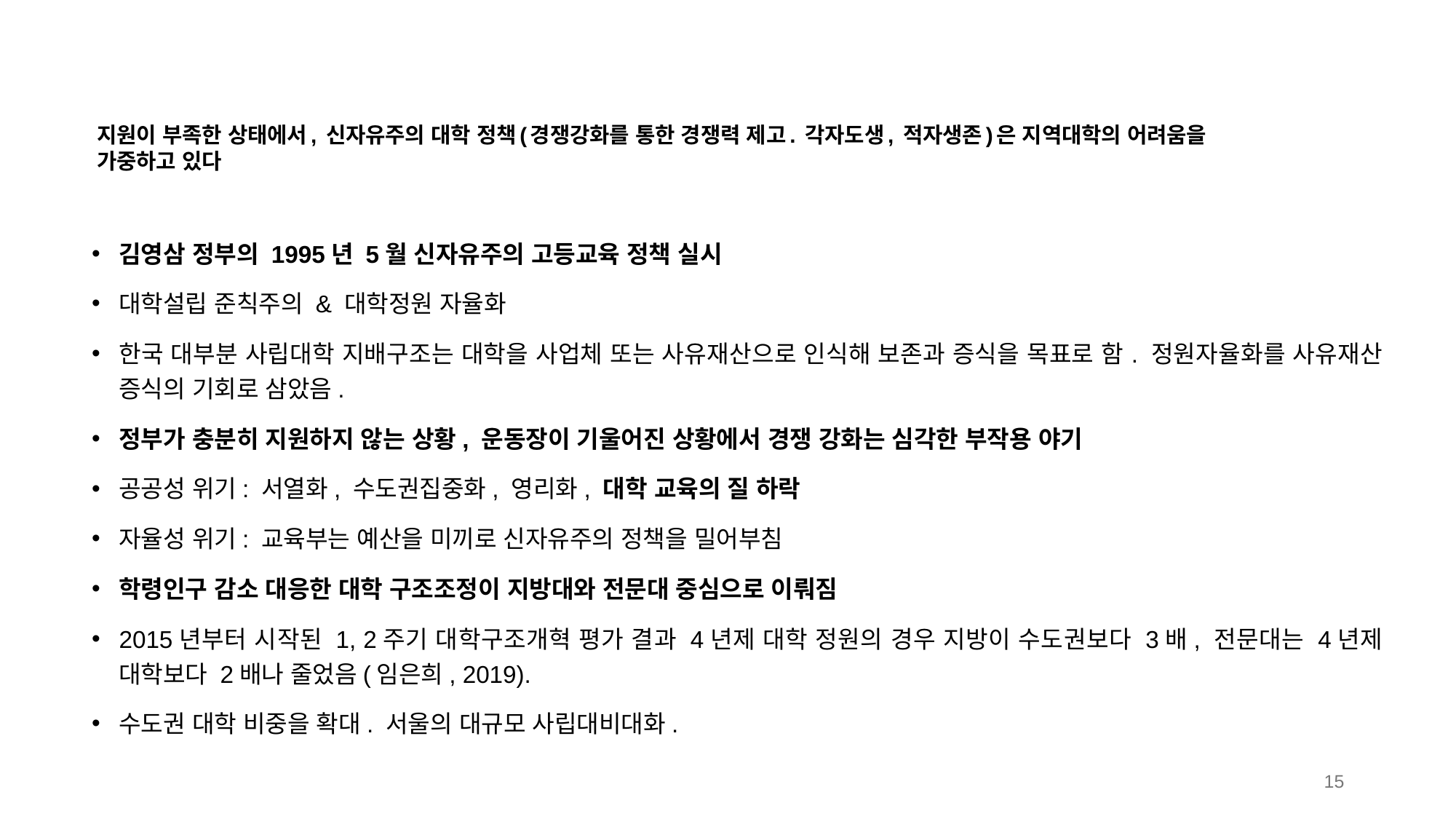

# 지원이 부족한 상태에서, 신자유주의 대학 정책(경쟁강화를 통한 경쟁력 제고. 각자도생, 적자생존)은 지역대학의 어려움을 가중하고 있다
김영삼 정부의 1995년 5월 신자유주의 고등교육 정책 실시
대학설립 준칙주의 & 대학정원 자율화
한국 대부분 사립대학 지배구조는 대학을 사업체 또는 사유재산으로 인식해 보존과 증식을 목표로 함. 정원자율화를 사유재산 증식의 기회로 삼았음.
정부가 충분히 지원하지 않는 상황, 운동장이 기울어진 상황에서 경쟁 강화는 심각한 부작용 야기
공공성 위기: 서열화, 수도권집중화, 영리화, 대학 교육의 질 하락
자율성 위기: 교육부는 예산을 미끼로 신자유주의 정책을 밀어부침
학령인구 감소 대응한 대학 구조조정이 지방대와 전문대 중심으로 이뤄짐
2015년부터 시작된 1, 2주기 대학구조개혁 평가 결과 4년제 대학 정원의 경우 지방이 수도권보다 3배, 전문대는 4년제 대학보다 2배나 줄었음(임은희, 2019).
수도권 대학 비중을 확대. 서울의 대규모 사립대비대화.
15